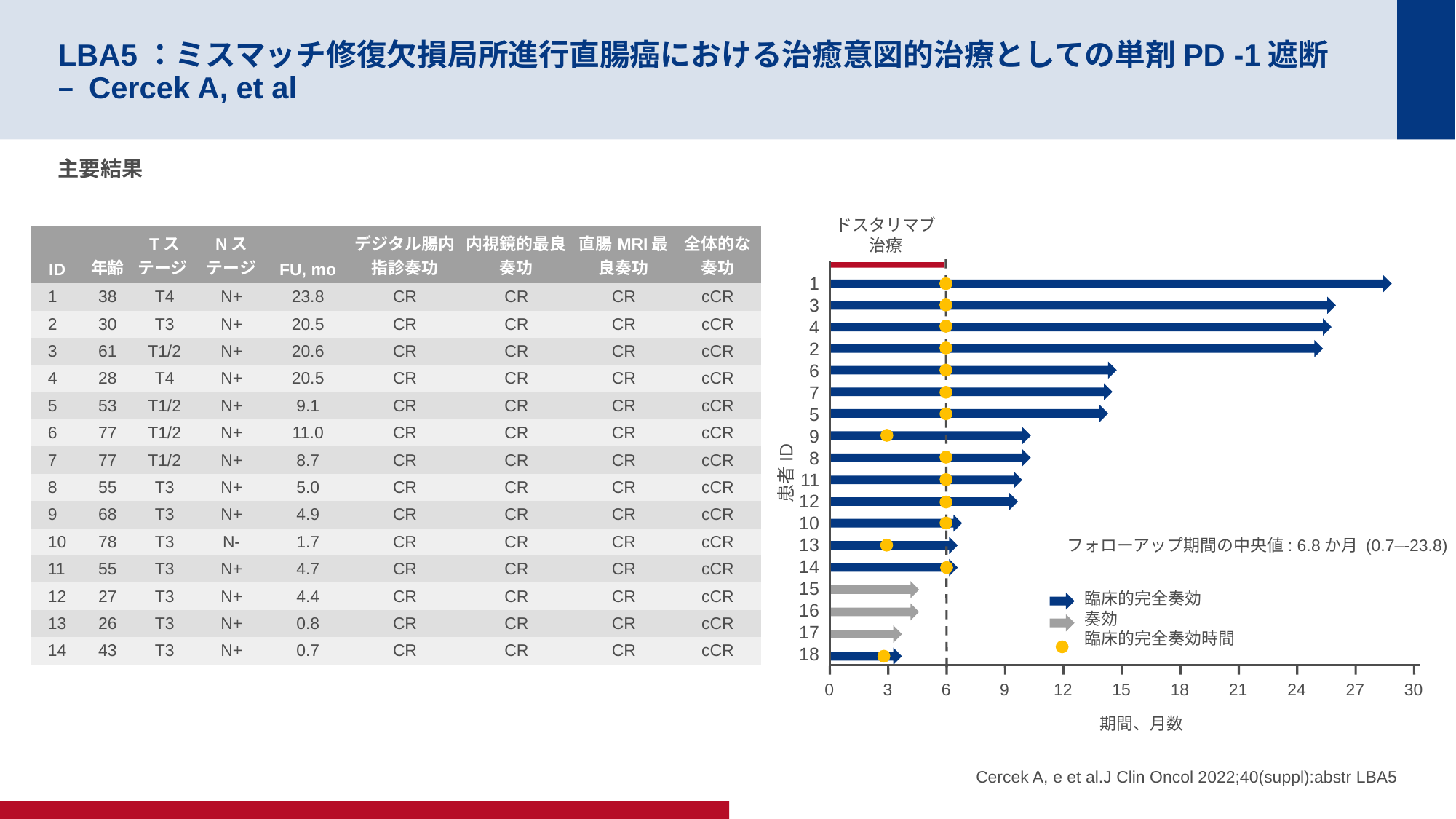

# LBA5：ミスマッチ修復欠損局所進行直腸癌における治癒意図的治療としての単剤PD -1遮断 – Cercek A, et al
主要結果

ドスタリマブ
治療

1
3
4
2
6
7
5
9
8
11
12
10
13
14
15
16
17
18

患者ID

フォローアップ期間の中央値: 6.8か月 (0.7–-23.8)

臨床的完全奏効
奏効
臨床的完全奏効時間

0
3
6
9
12
15
18
21
24
27
30
期間、月数
| ID | 年齢 | Tステージ | Nステージ | FU, mo | デジタル腸内指診奏功 | 内視鏡的最良奏功 | 直腸MRI最良奏功 | 全体的な奏功 |
| --- | --- | --- | --- | --- | --- | --- | --- | --- |
| 1 | 38 | T4 | N+ | 23.8 | CR | CR | CR | cCR |
| 2 | 30 | T3 | N+ | 20.5 | CR | CR | CR | cCR |
| 3 | 61 | T1/2 | N+ | 20.6 | CR | CR | CR | cCR |
| 4 | 28 | T4 | N+ | 20.5 | CR | CR | CR | cCR |
| 5 | 53 | T1/2 | N+ | 9.1 | CR | CR | CR | cCR |
| 6 | 77 | T1/2 | N+ | 11.0 | CR | CR | CR | cCR |
| 7 | 77 | T1/2 | N+ | 8.7 | CR | CR | CR | cCR |
| 8 | 55 | T3 | N+ | 5.0 | CR | CR | CR | cCR |
| 9 | 68 | T3 | N+ | 4.9 | CR | CR | CR | cCR |
| 10 | 78 | T3 | N- | 1.7 | CR | CR | CR | cCR |
| 11 | 55 | T3 | N+ | 4.7 | CR | CR | CR | cCR |
| 12 | 27 | T3 | N+ | 4.4 | CR | CR | CR | cCR |
| 13 | 26 | T3 | N+ | 0.8 | CR | CR | CR | cCR |
| 14 | 43 | T3 | N+ | 0.7 | CR | CR | CR | cCR |
Cercek A, e et al.J Clin Oncol 2022;40(suppl):abstr LBA5